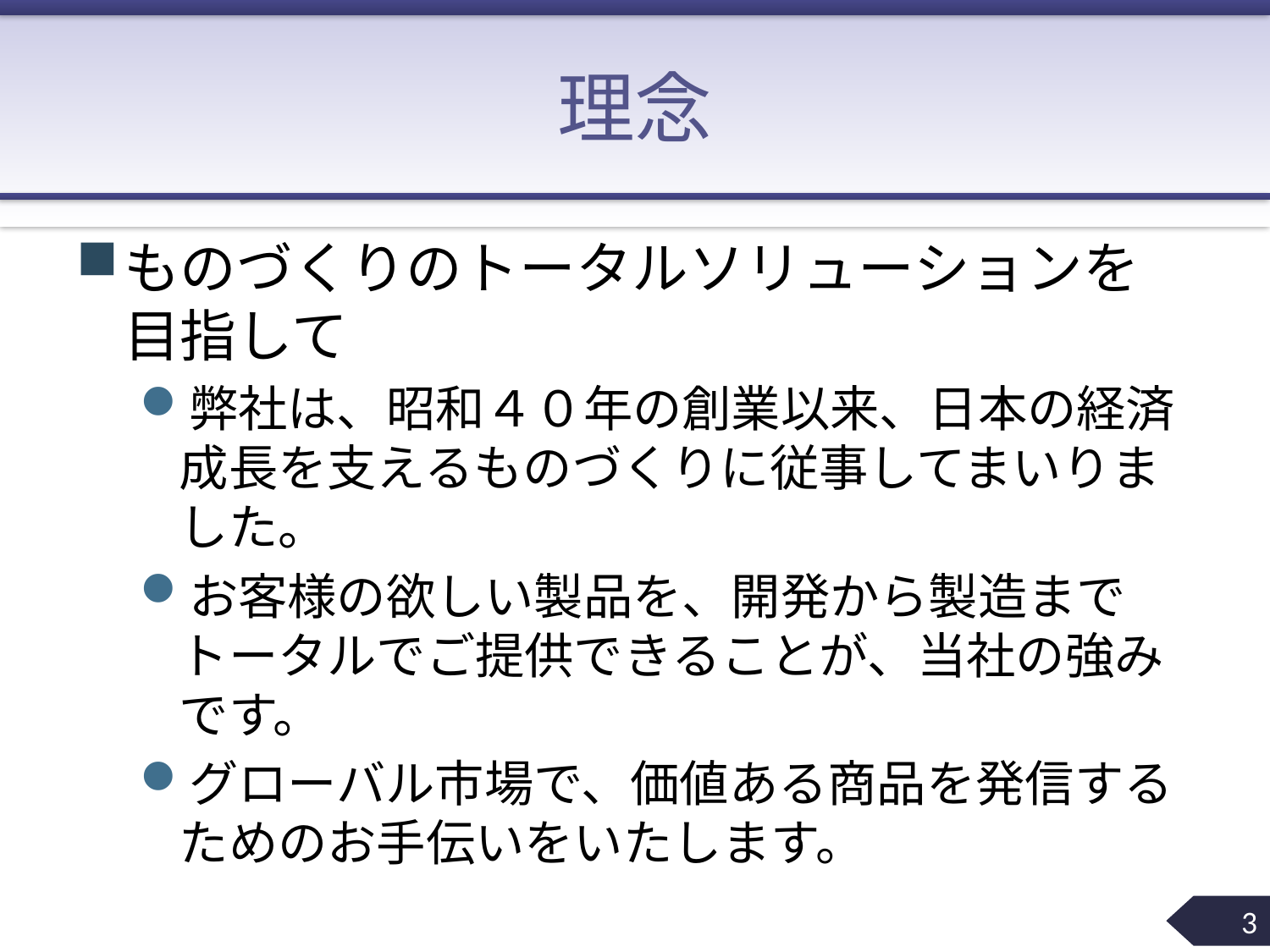

# 理念
ものづくりのトータルソリューションを目指して
弊社は、昭和４０年の創業以来、日本の経済成長を支えるものづくりに従事してまいりました。
お客様の欲しい製品を、開発から製造までトータルでご提供できることが、当社の強みです。
グローバル市場で、価値ある商品を発信するためのお手伝いをいたします。
3